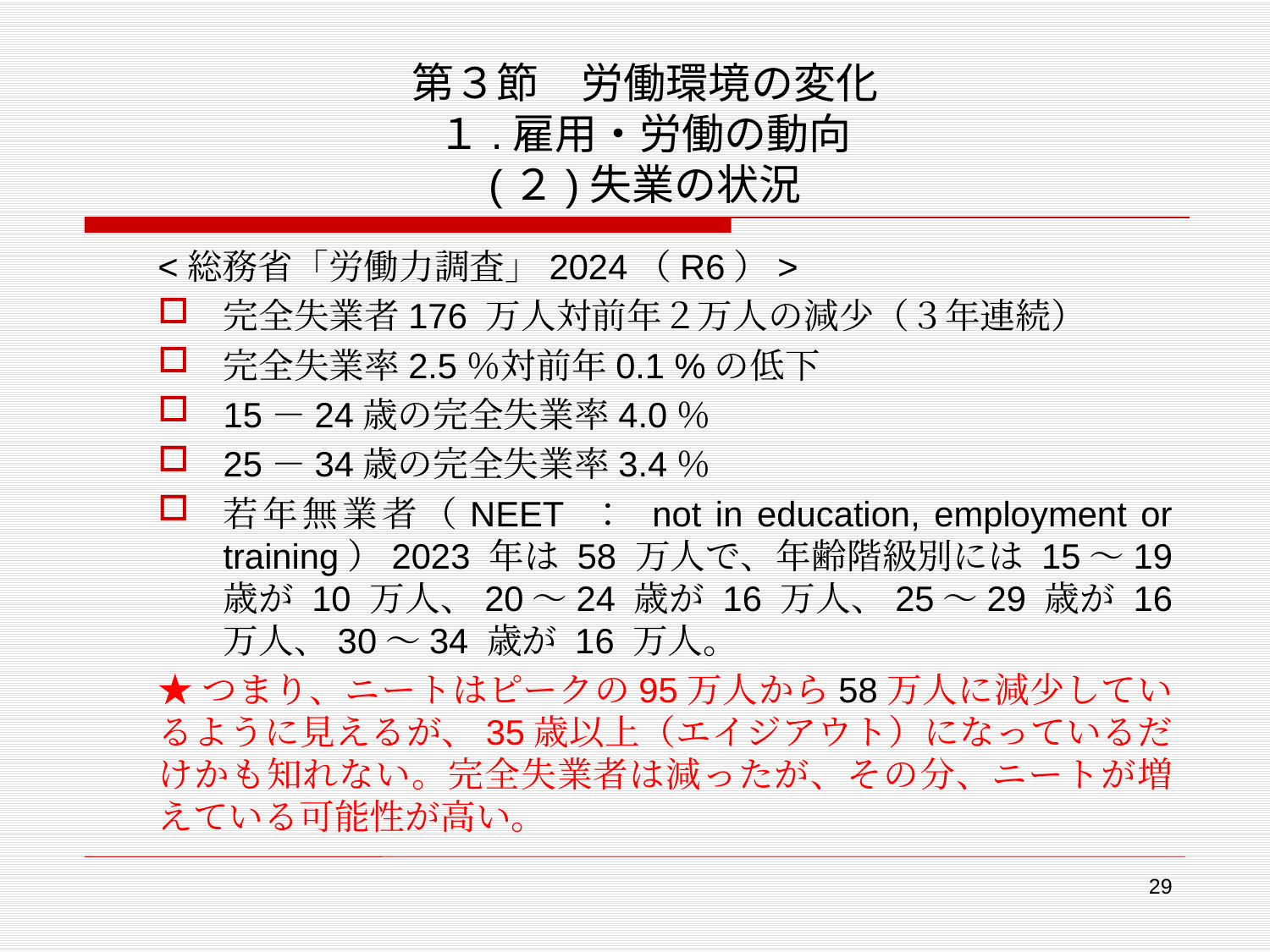

# 第３節　労働環境の変化 １.雇用・労働の動向 (２)失業の状況
<総務省「労働力調査」2024（R6）>
完全失業者176 万人対前年２万人の減少（３年連続）
完全失業率2.5％対前年0.1 %の低下
15－24歳の完全失業率4.0％
25－34歳の完全失業率3.4％
若年無業者（NEET ： not in education, employment or training）2023 年は 58 万人で、年齢階級別には 15～19 歳が 10 万人、20～24 歳が 16 万人、25～29 歳が 16 万人、30～34 歳が 16 万人。
★つまり、ニートはピークの95万人から58万人に減少しているように見えるが、35歳以上（エイジアウト）になっているだけかも知れない。完全失業者は減ったが、その分、ニートが増えている可能性が高い。
29